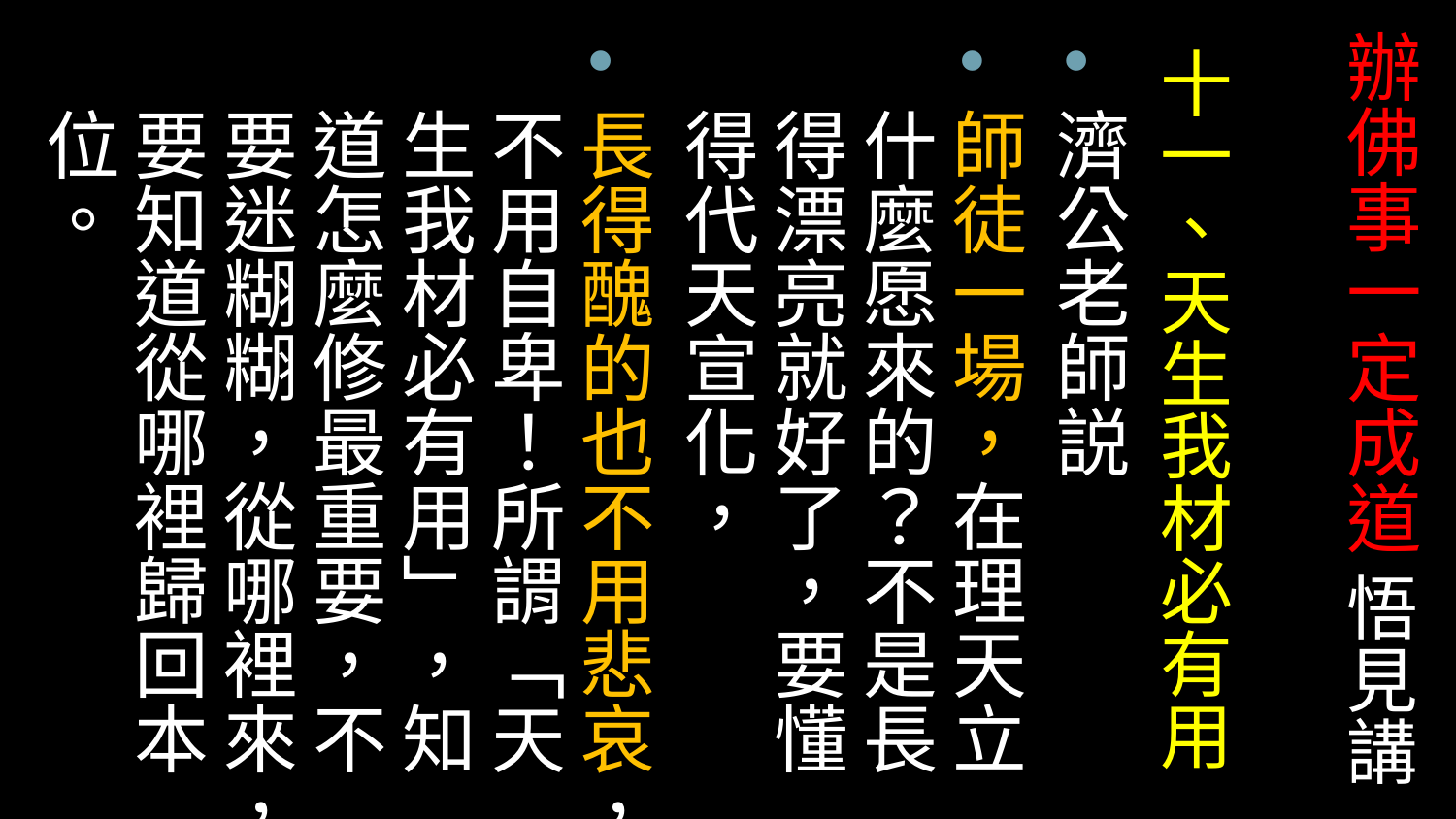

# 辦佛事一定成道 悟見講
十一、天生我材必有用
濟公老師説
師徒一場，在理天立什麼愿來的？不是長得漂亮就好了，要懂得代天宣化，
長得醜的也不用悲哀，不用自卑！所謂「天生我材必有用」，知道怎麼修最重要，不要迷糊糊，從哪裡來，要知道從哪裡歸回本位。